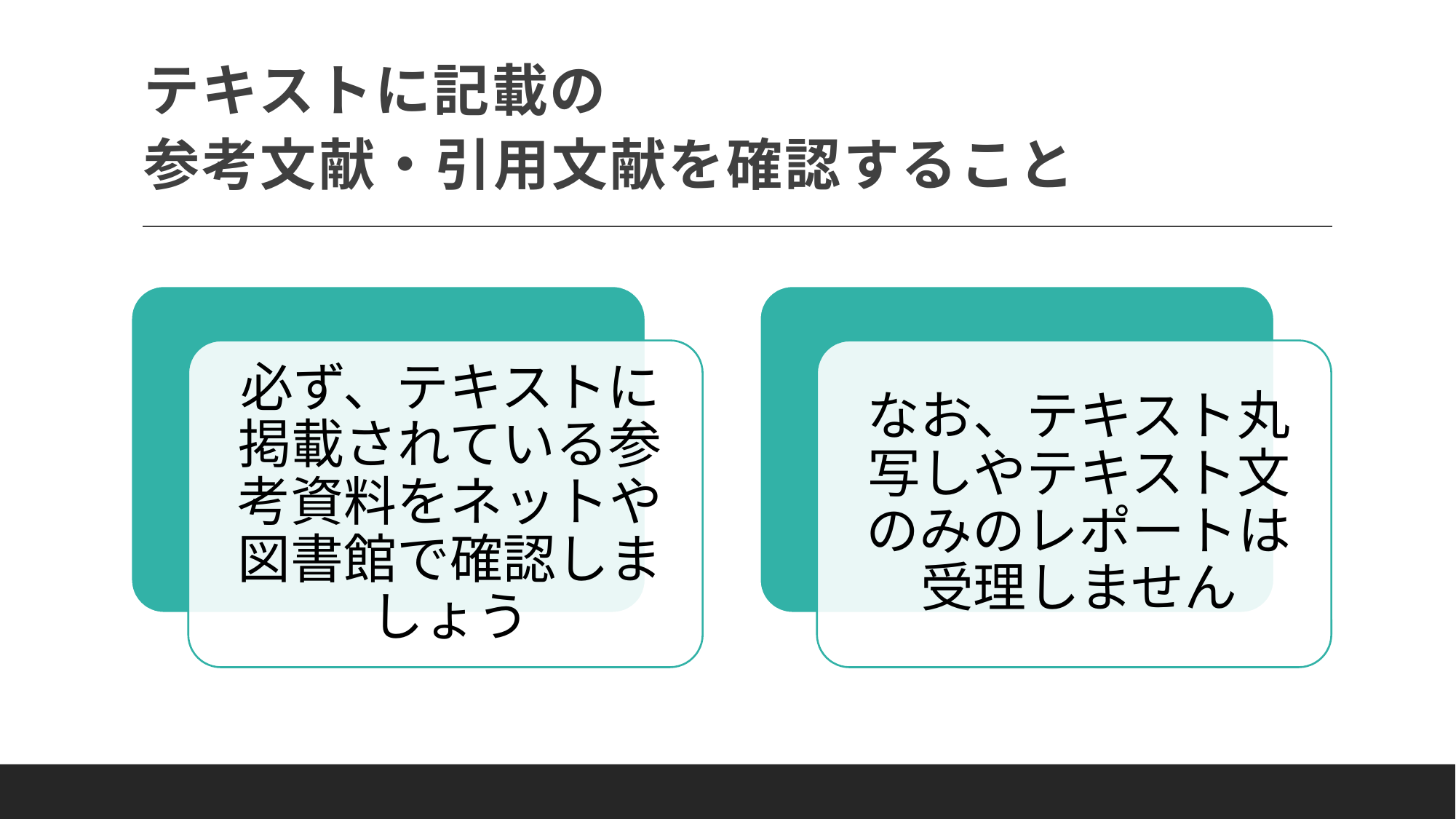

# テキストに記載の 参考文献・引用文献を確認すること
必ず、テキストに掲載されている参考資料をネットや図書館で確認しましょう
なお、テキスト丸写しやテキスト文のみのレポートは受理しません